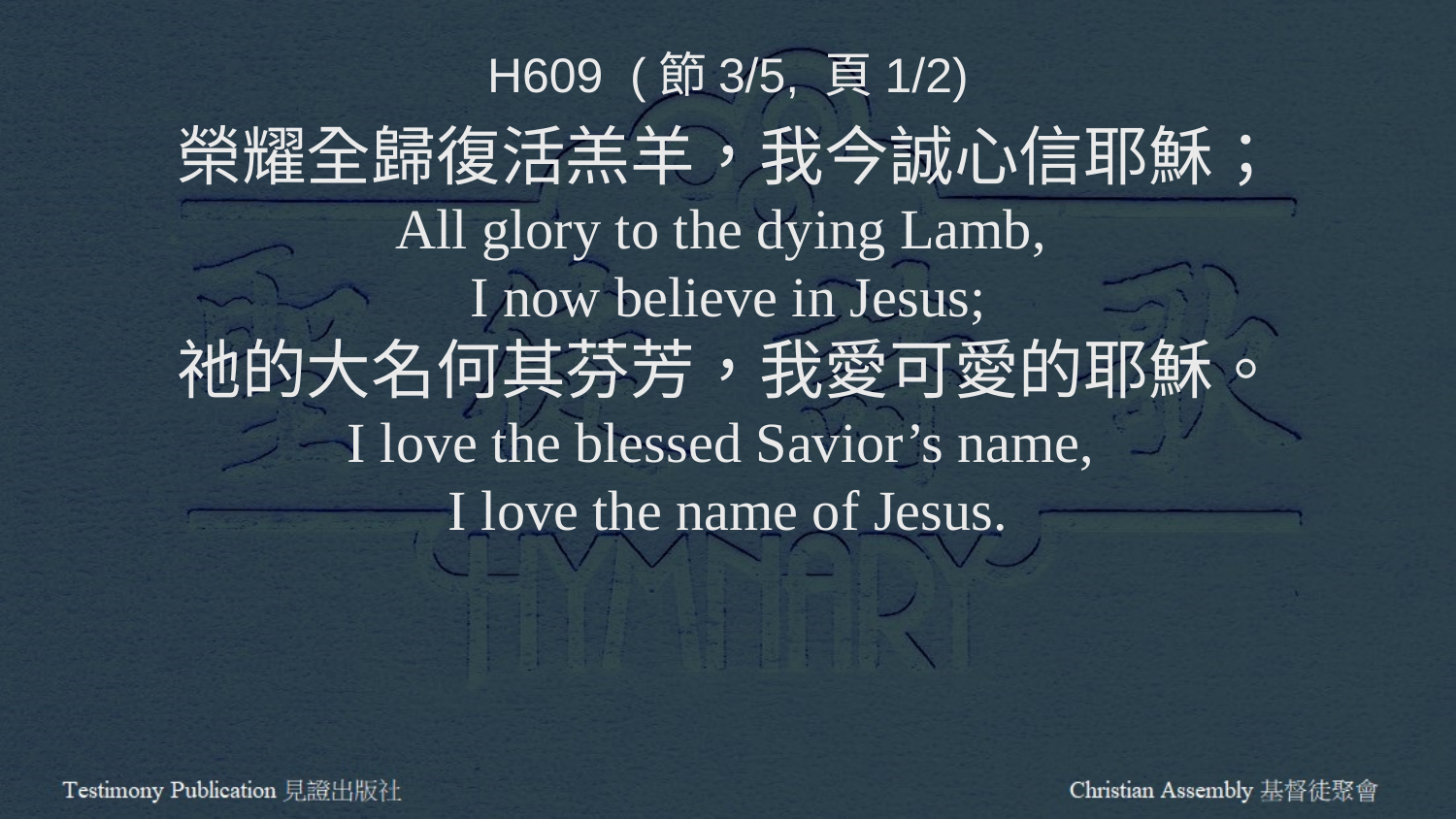

H609  (節3/5, 頁1/2)
榮耀全歸復活羔羊，我今誠心信耶穌；
All glory to the dying Lamb,
I now believe in Jesus;
祂的大名何其芬芳，我愛可愛的耶穌。
I love the blessed Savior’s name,
I love the name of Jesus.